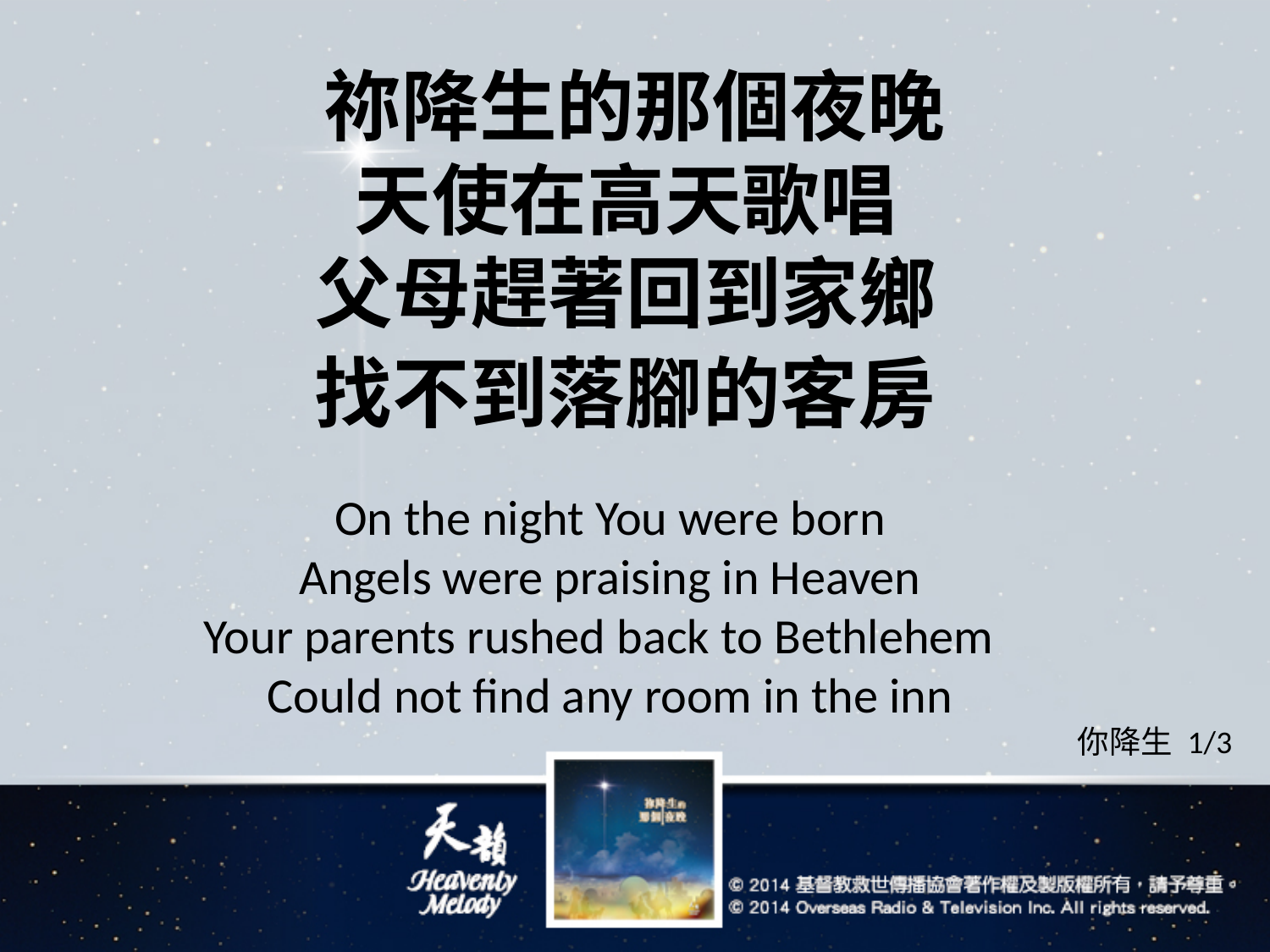

# 祢降生的那個夜晚 天使在高天歌唱 父母趕著回到家鄉 找不到落腳的客房
On the night You were born
Angels were praising in Heaven
Your parents rushed back to Bethlehem
Could not find any room in the inn

你降生 1/3